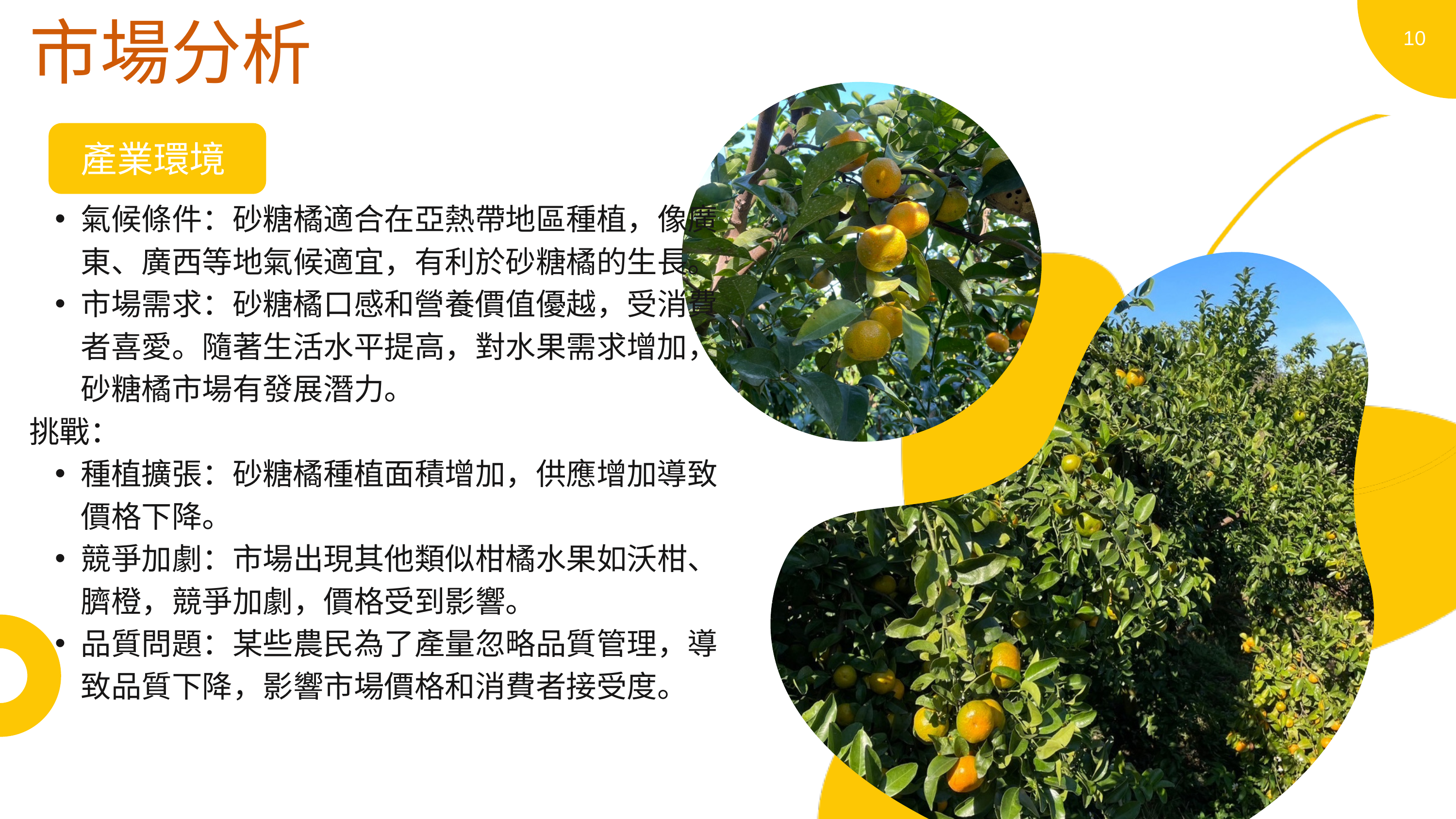

市場分析
10

產業環境
氣候條件：砂糖橘適合在亞熱帶地區種植，像廣東、廣西等地氣候適宜，有利於砂糖橘的生長。
市場需求：砂糖橘口感和營養價值優越，受消費者喜愛。隨著生活水平提高，對水果需求增加，砂糖橘市場有發展潛力。
挑戰：
種植擴張：砂糖橘種植面積增加，供應增加導致價格下降。
競爭加劇：市場出現其他類似柑橘水果如沃柑、臍橙，競爭加劇，價格受到影響。
品質問題：某些農民為了產量忽略品質管理，導致品質下降，影響市場價格和消費者接受度。